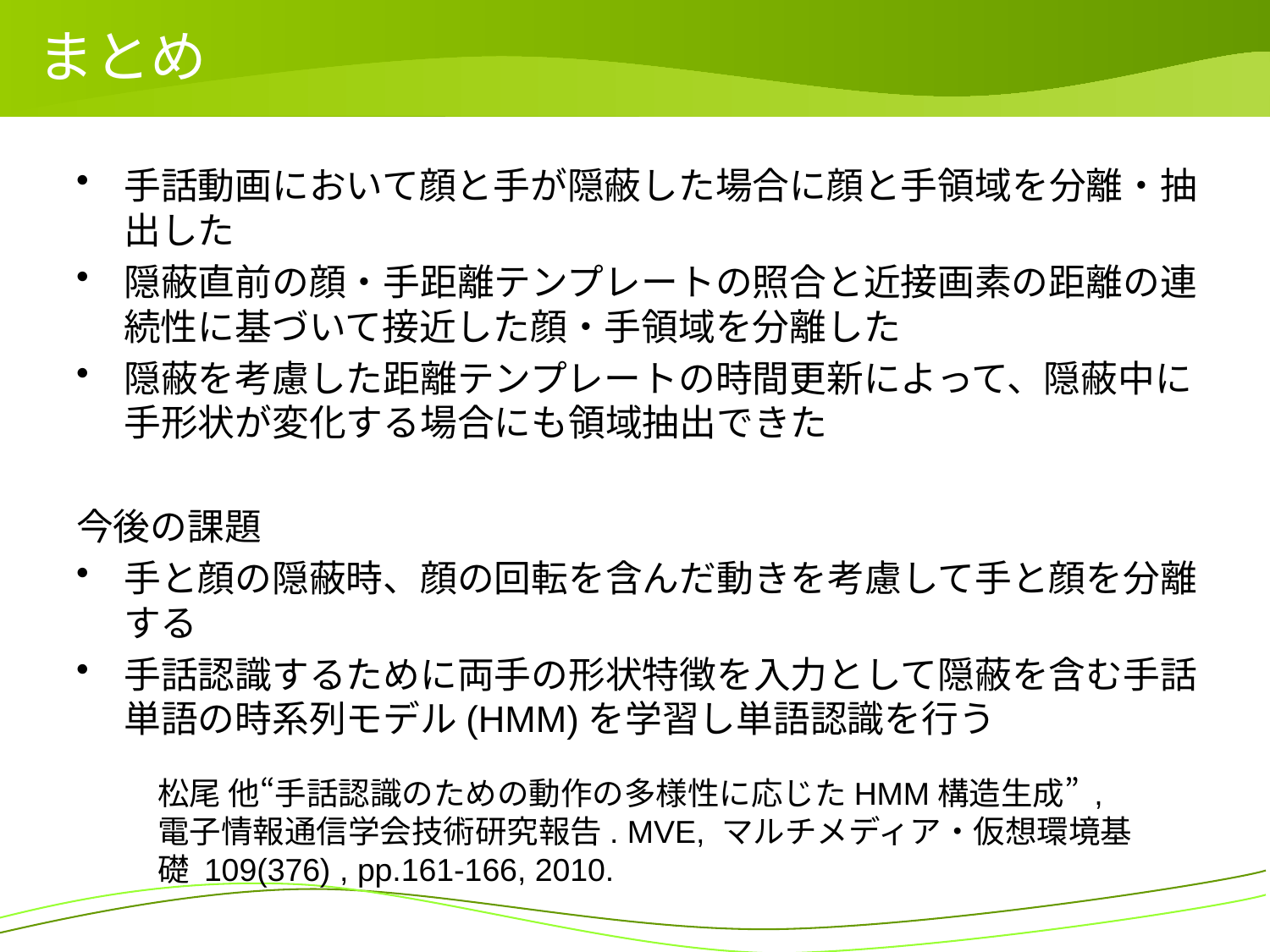

# まとめ
手話動画において顔と手が隠蔽した場合に顔と手領域を分離・抽出した
隠蔽直前の顔・手距離テンプレートの照合と近接画素の距離の連続性に基づいて接近した顔・手領域を分離した
隠蔽を考慮した距離テンプレートの時間更新によって、隠蔽中に手形状が変化する場合にも領域抽出できた

今後の課題
手と顔の隠蔽時、顔の回転を含んだ動きを考慮して手と顔を分離する
手話認識するために両手の形状特徴を入力として隠蔽を含む手話単語の時系列モデル(HMM)を学習し単語認識を行う

松尾 他“手話認識のための動作の多様性に応じたHMM構造生成” ,電子情報通信学会技術研究報告. MVE, マルチメディア・仮想環境基礎 109(376) , pp.161-166, 2010.